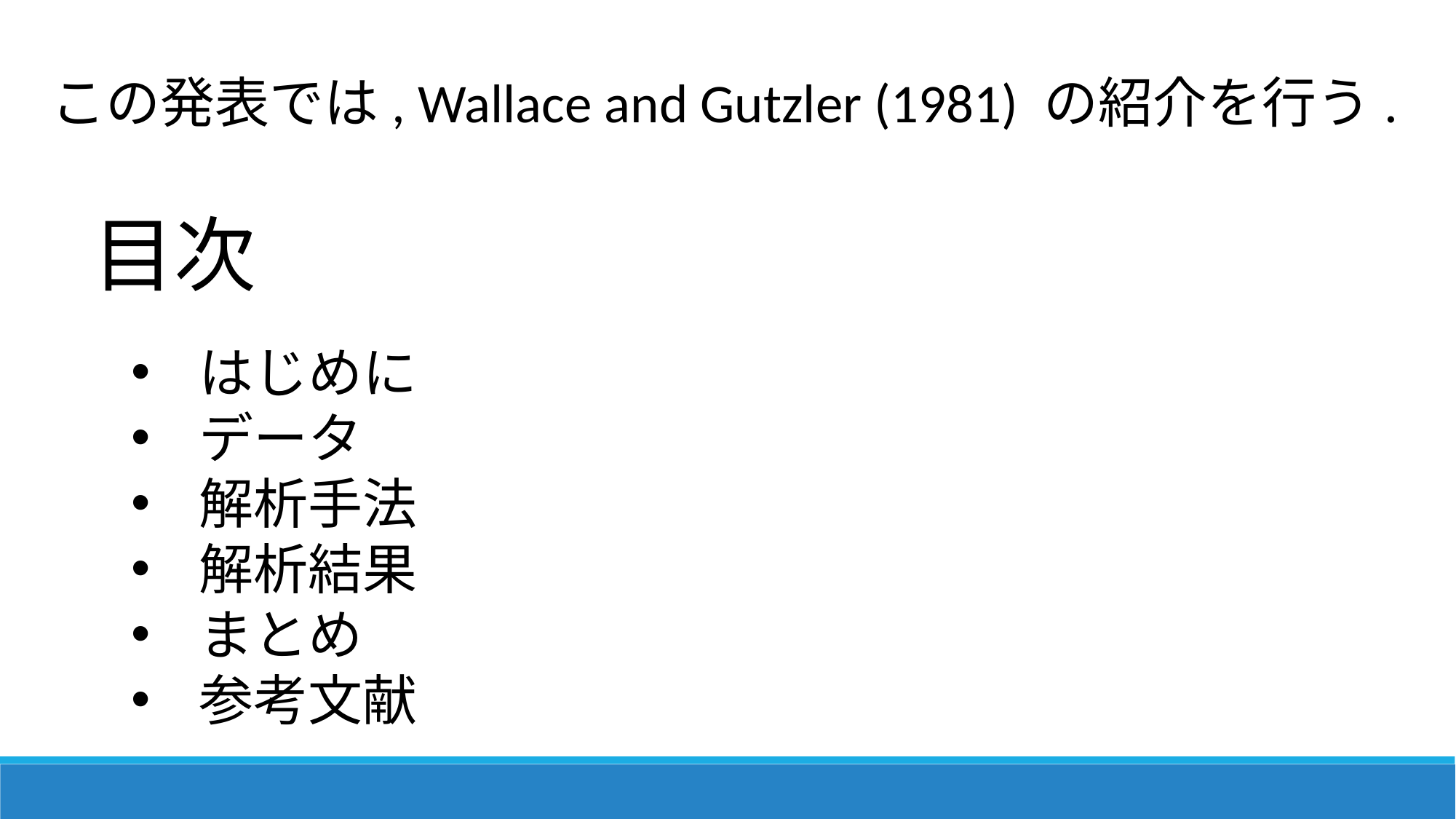

この発表では, Wallace and Gutzler (1981) の紹介を行う.
　目次
はじめに
データ
解析手法
解析結果
まとめ
参考文献